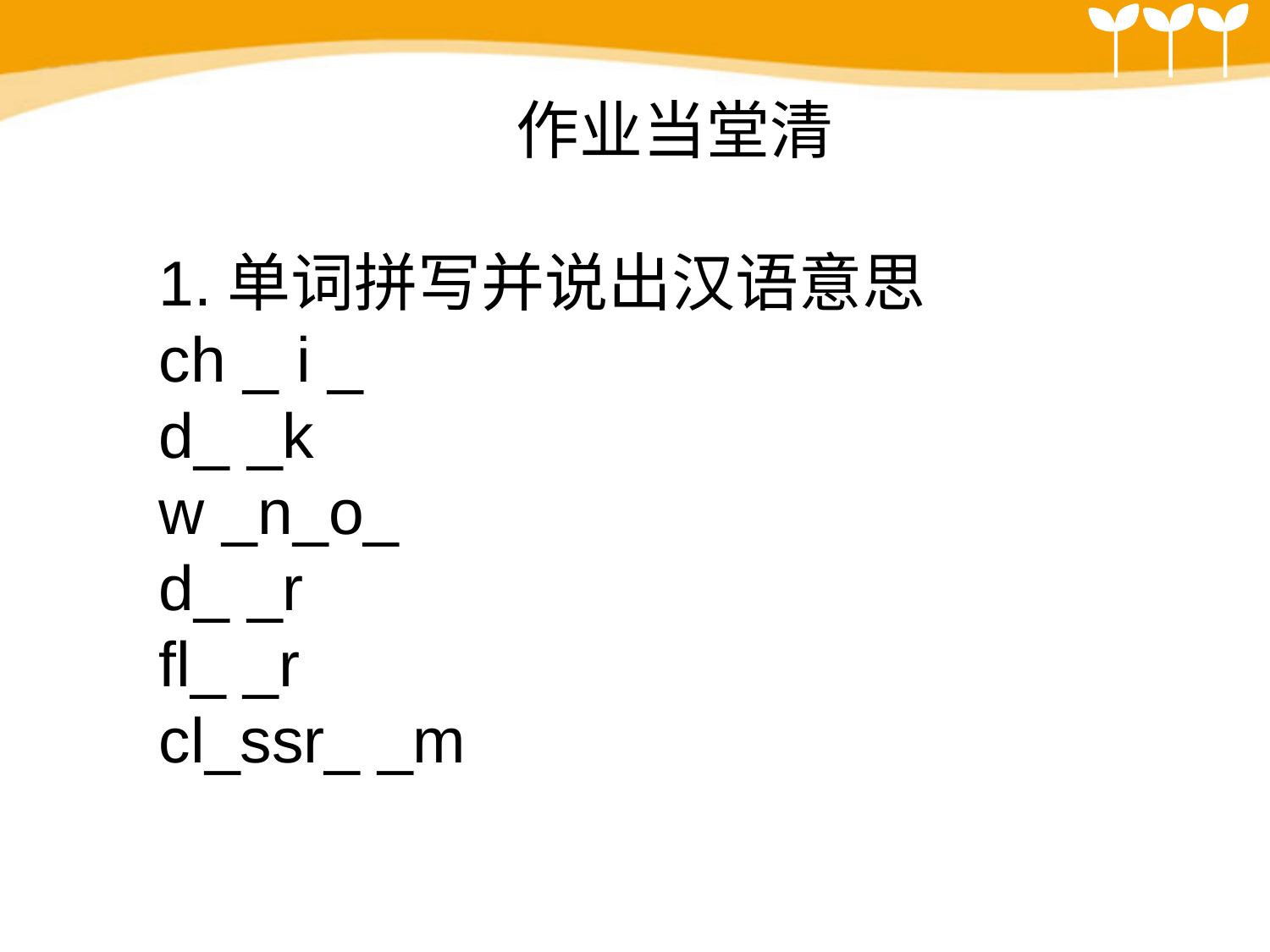

作业当堂清

1.单词拼写并说出汉语意思
ch _ i _
d_ _k
w _n_o_
d_ _r
fl_ _r
cl_ssr_ _m